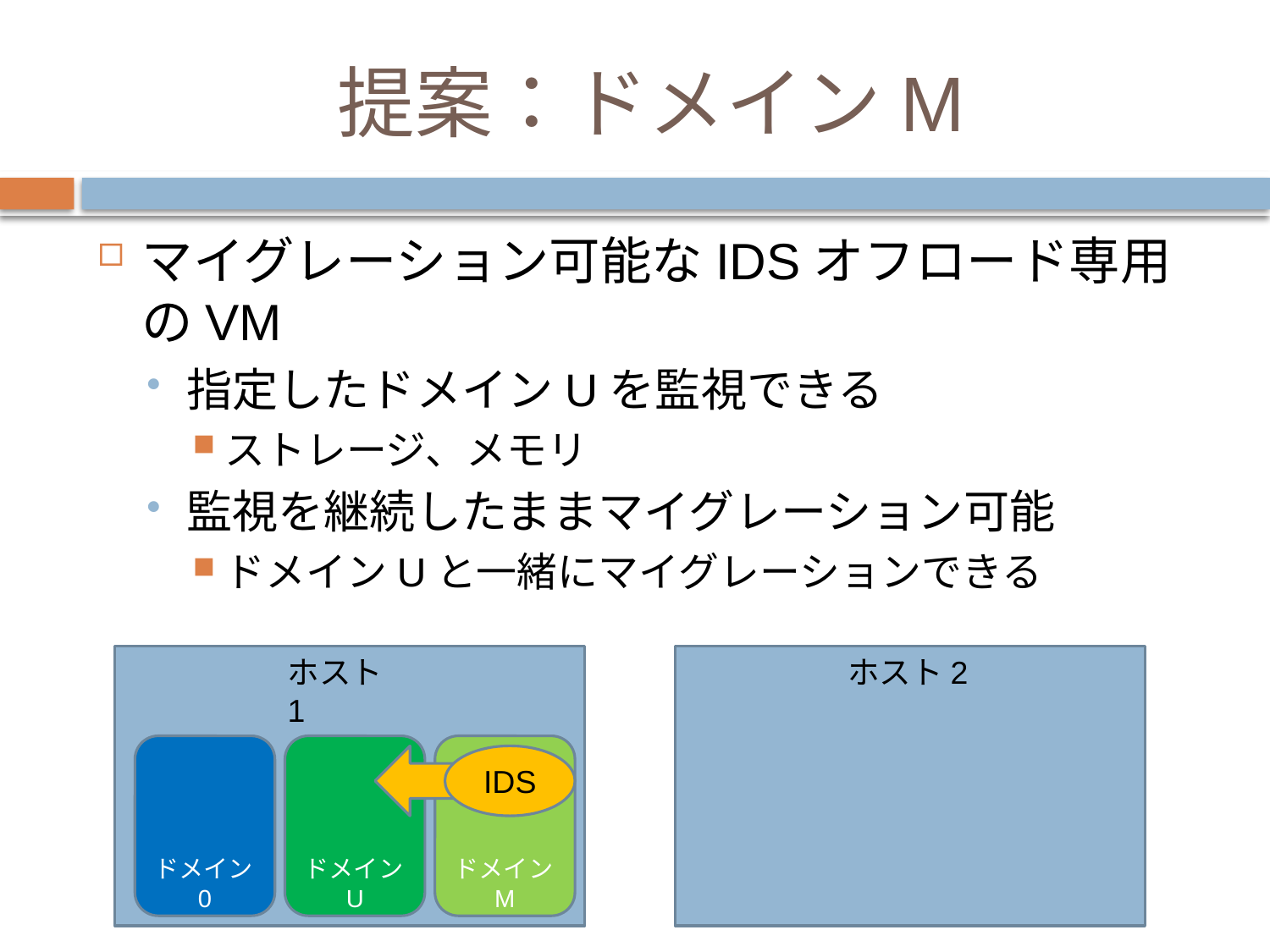

# 提案：ドメインM
マイグレーション可能なIDSオフロード専用のVM
指定したドメインUを監視できる
ストレージ、メモリ
監視を継続したままマイグレーション可能
ドメインUと一緒にマイグレーションできる

ホスト1

ホスト2

ドメイン0

ドメインU

ドメインM

IDS